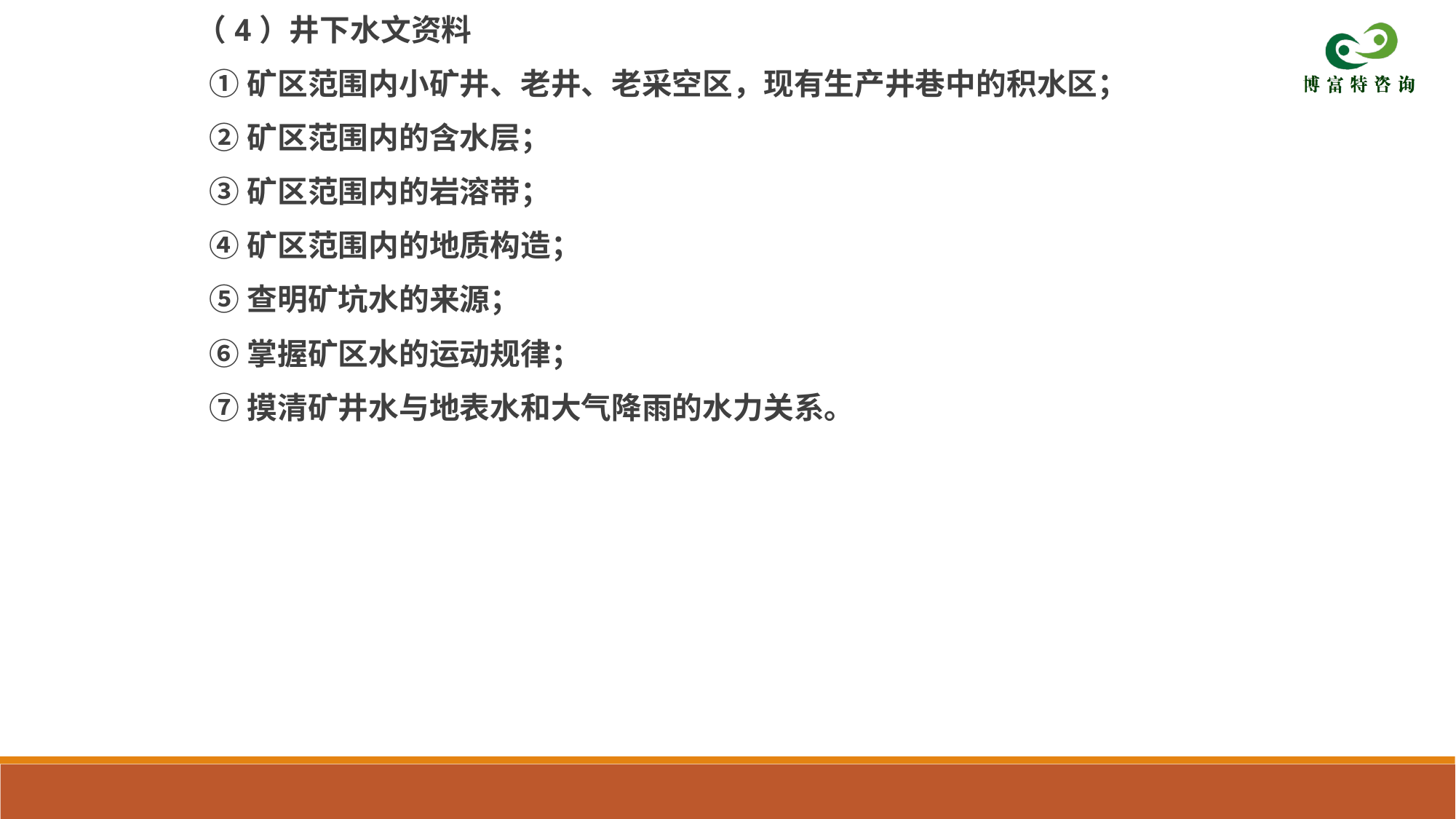

（4）井下水文资料
    ①矿区范围内小矿井、老井、老采空区，现有生产井巷中的积水区；
    ②矿区范围内的含水层；
    ③矿区范围内的岩溶带；
    ④矿区范围内的地质构造；
    ⑤查明矿坑水的来源；
    ⑥掌握矿区水的运动规律；
    ⑦摸清矿井水与地表水和大气降雨的水力关系。